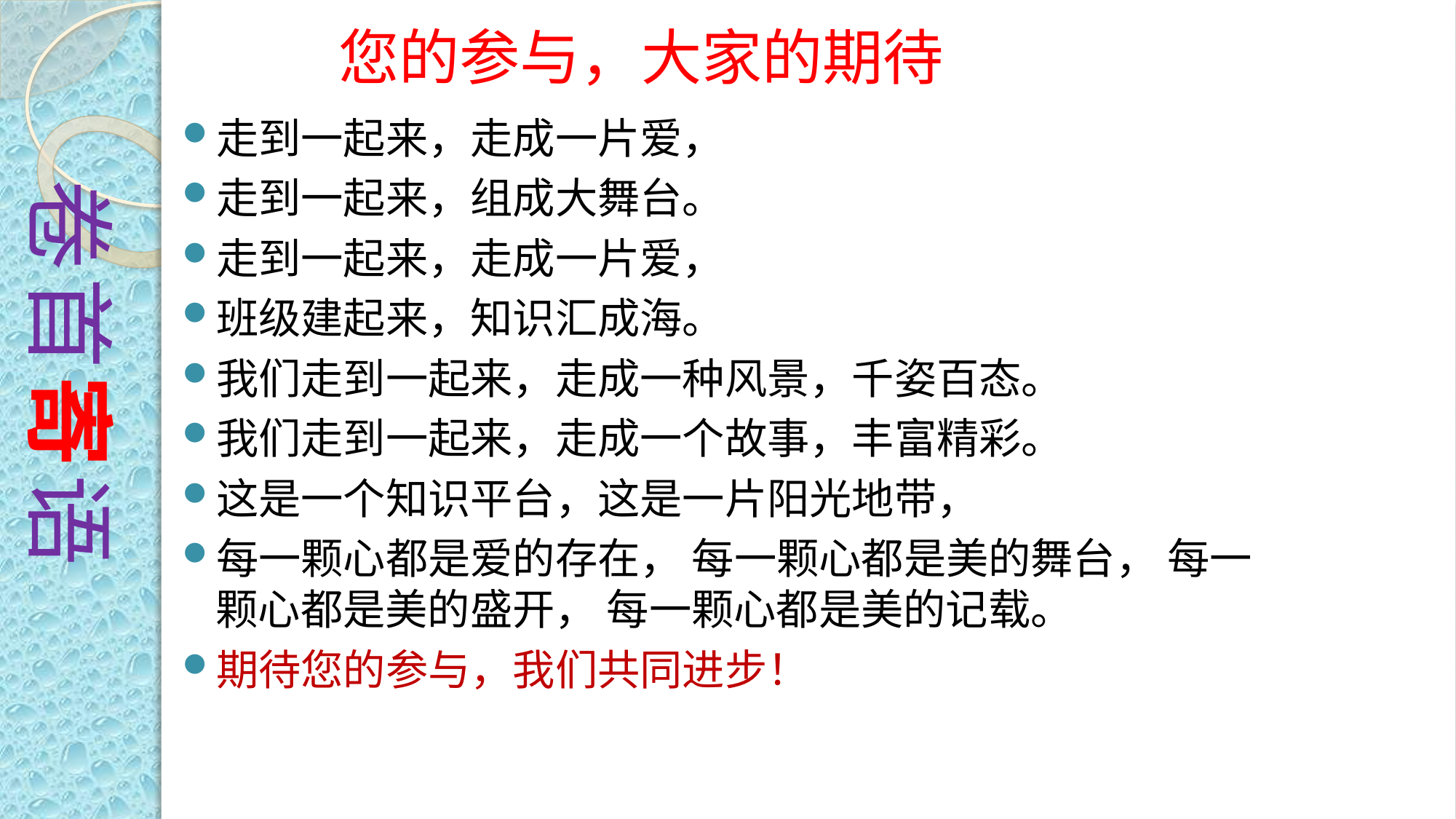

您的参与，大家的期待
走到一起来，走成一片爱，
走到一起来，组成大舞台。
走到一起来，走成一片爱，
班级建起来，知识汇成海。
我们走到一起来，走成一种风景，千姿百态。
我们走到一起来，走成一个故事，丰富精彩。
这是一个知识平台，这是一片阳光地带，
每一颗心都是爱的存在， 每一颗心都是美的舞台， 每一颗心都是美的盛开， 每一颗心都是美的记载。
期待您的参与，我们共同进步！

卷首寄语